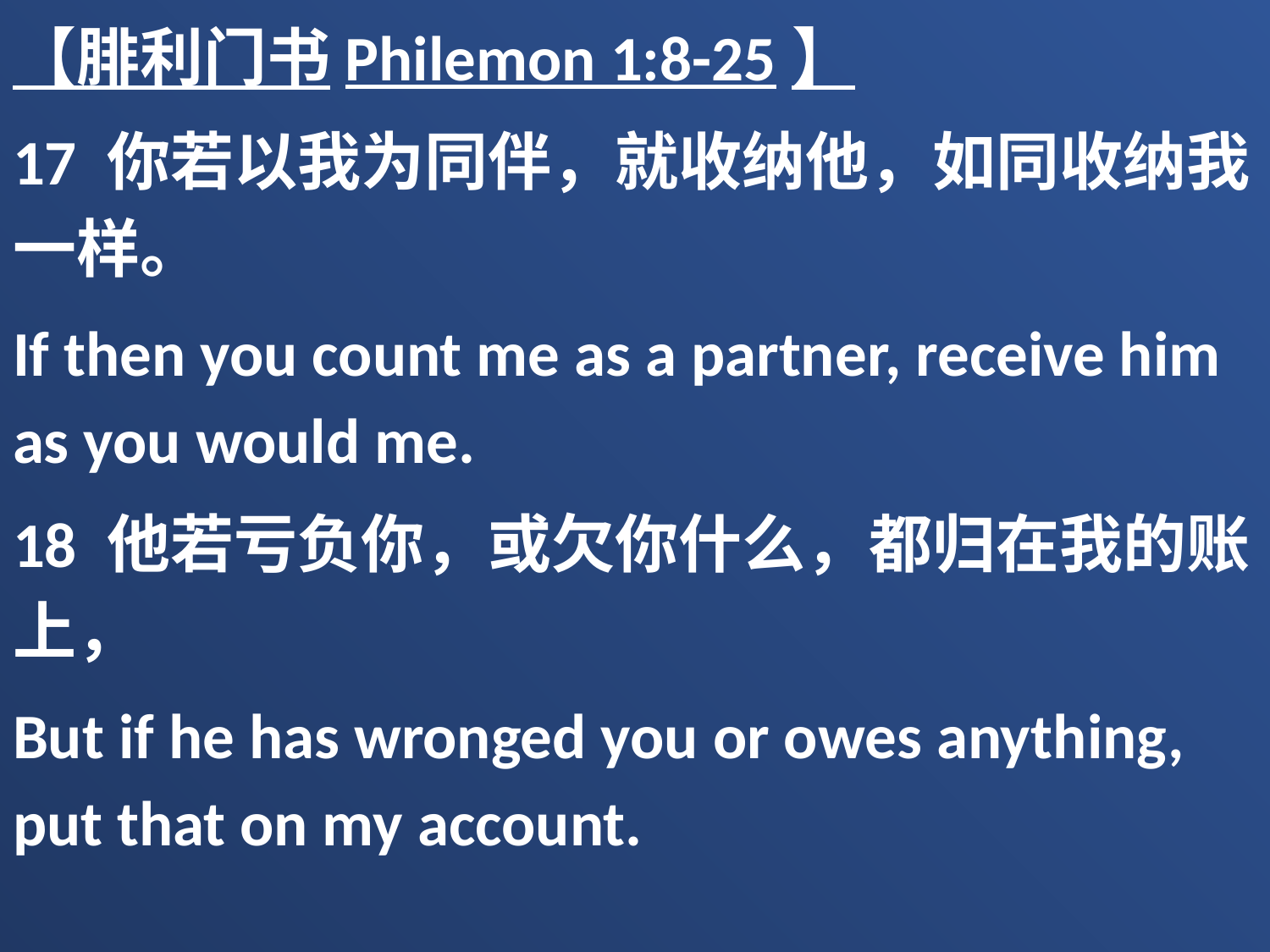

【腓利门书Philemon 1:8-25】
17 你若以我为同伴，就收纳他，如同收纳我一样。
If then you count me as a partner, receive him as you would me.
18 他若亏负你，或欠你什么，都归在我的账上，
But if he has wronged you or owes anything, put that on my account.